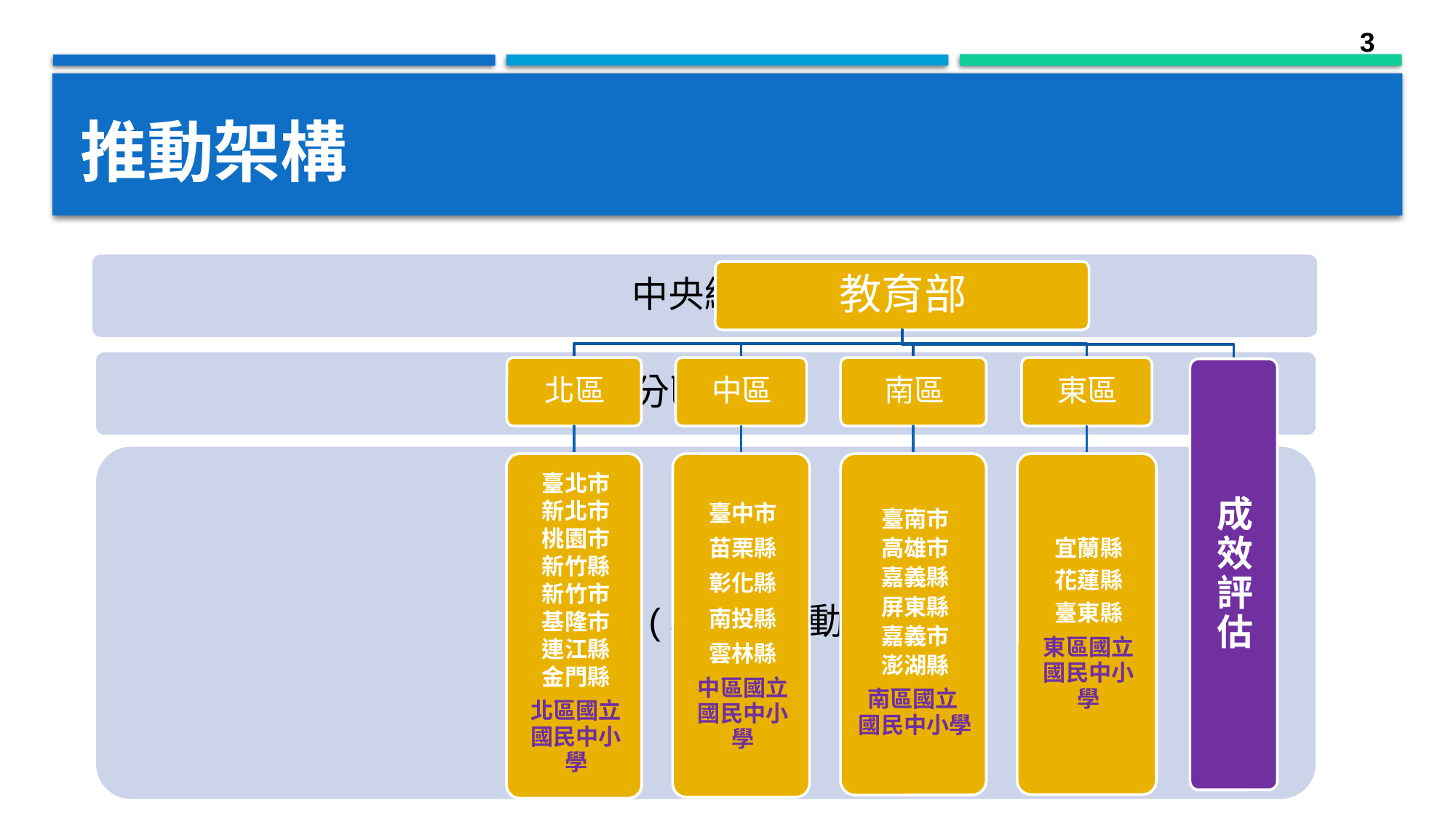

3
# 推動架構
縣市(學校)推動
分區輔導
中央統籌
教育部
北區
臺北市
新北市
桃園市
新竹縣
新竹市
基隆市
連江縣
金門縣
北區國立 國民中小學
中區
臺中市
苗栗縣
彰化縣
南投縣
雲林縣
中區國立 國民中小學
南區
臺南市
高雄市
嘉義縣
屏東縣
嘉義市
澎湖縣
南區國立  國民中小學
東區
宜蘭縣
花蓮縣
臺東縣
東區國立 國民中小學
成效評估